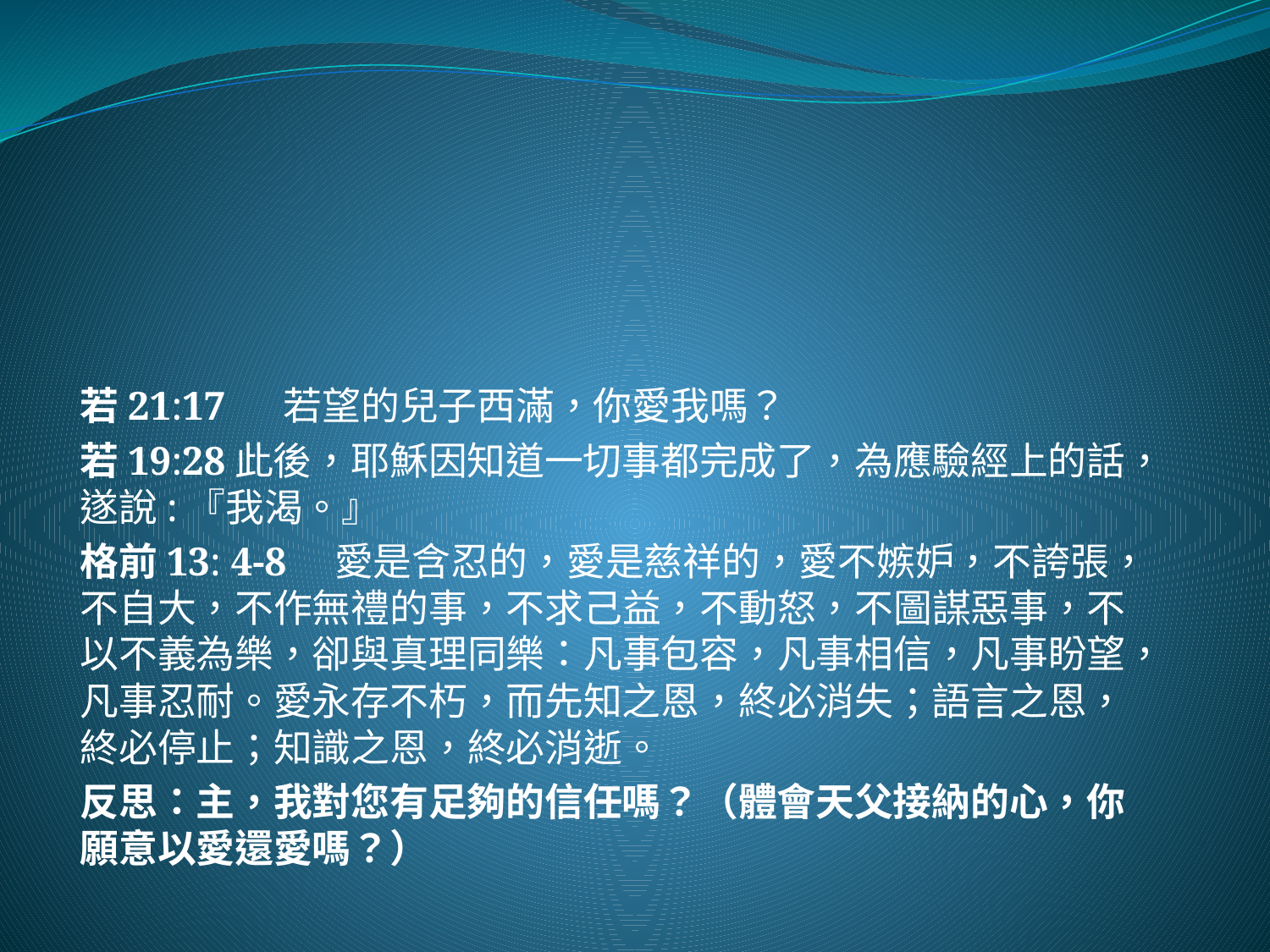

#
若21:17 　若望的兒子西滿，你愛我嗎？
若19:28此後，耶穌因知道一切事都完成了，為應驗經上的話，遂說:『我渴。』
格前13: 4-8　愛是含忍的，愛是慈祥的，愛不嫉妒，不誇張，不自大，不作無禮的事，不求己益，不動怒，不圖謀惡事，不以不義為樂，卻與真理同樂：凡事包容，凡事相信，凡事盼望，凡事忍耐。愛永存不朽，而先知之恩，終必消失；語言之恩，終必停止；知識之恩，終必消逝。
反思：主，我對您有足夠的信任嗎？（體會天父接納的心，你願意以愛還愛嗎？）